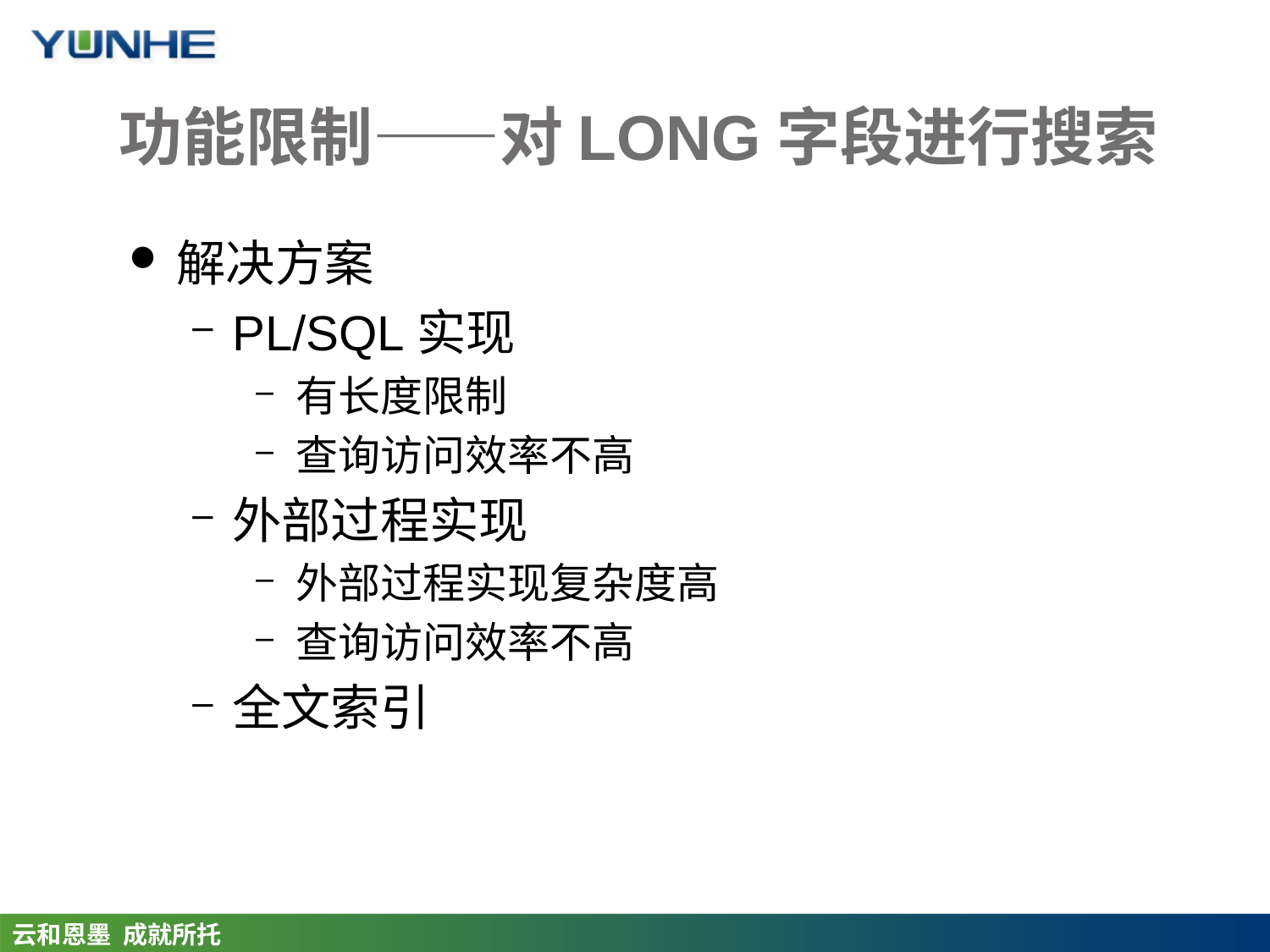

# 功能限制——对LONG字段进行搜索
解决方案
PL/SQL实现
有长度限制
查询访问效率不高
外部过程实现
外部过程实现复杂度高
查询访问效率不高
全文索引